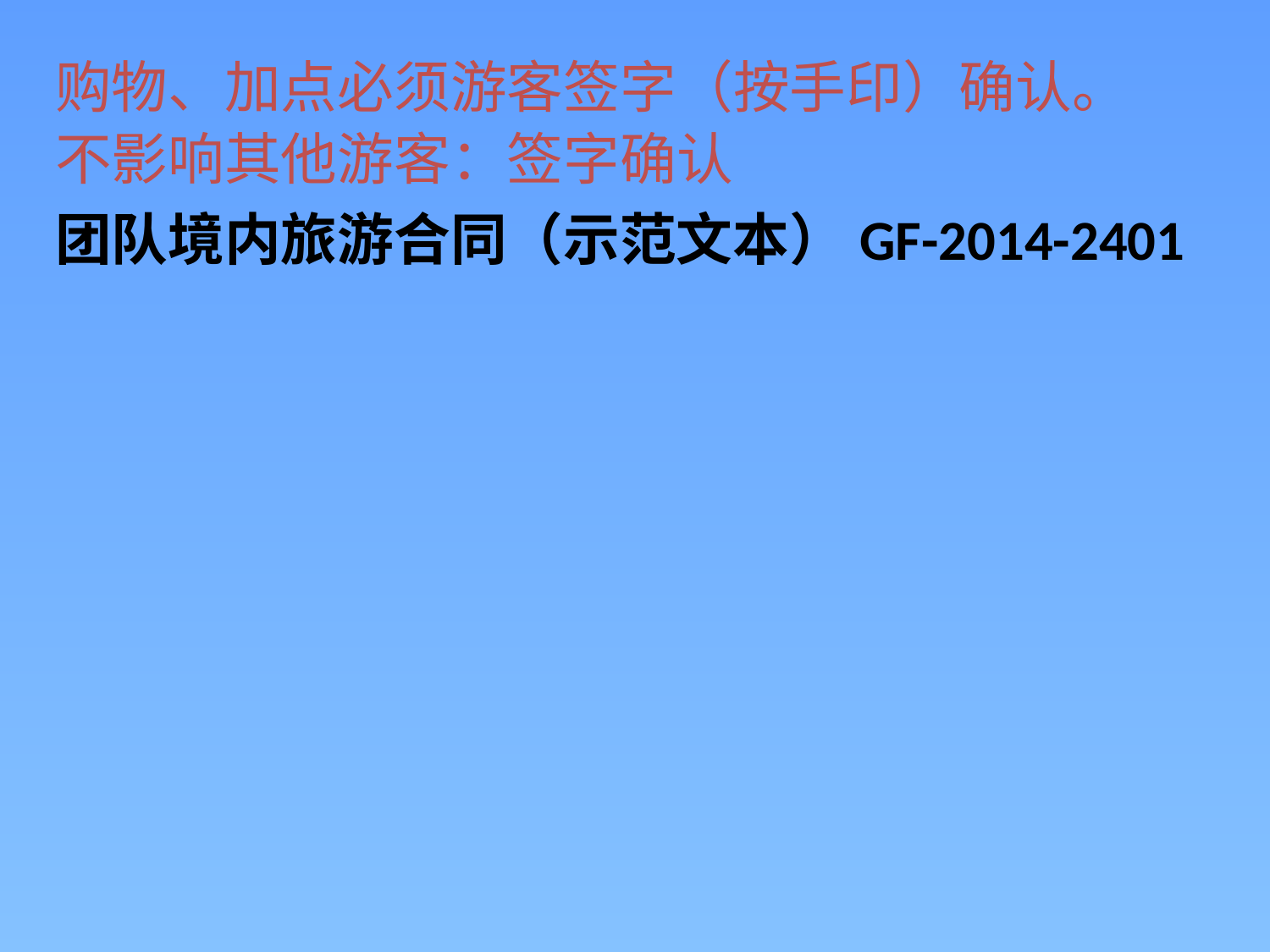

购物、加点必须游客签字（按手印）确认。
不影响其他游客：签字确认
团队境内旅游合同（示范文本）GF-2014-2401